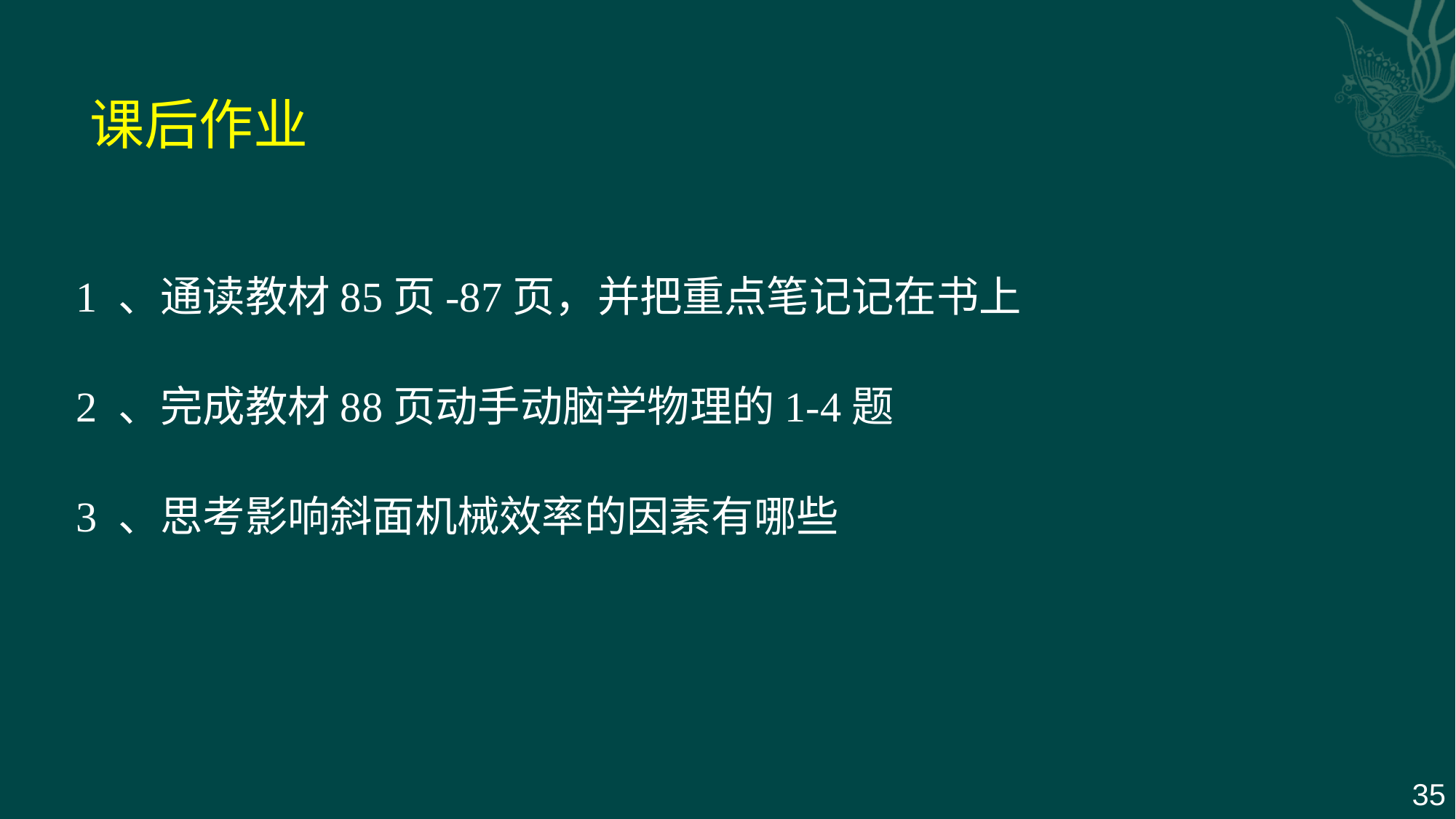

课后作业
1 、通读教材85页-87页，并把重点笔记记在书上
2 、完成教材88页动手动脑学物理的1-4题
3 、思考影响斜面机械效率的因素有哪些
35